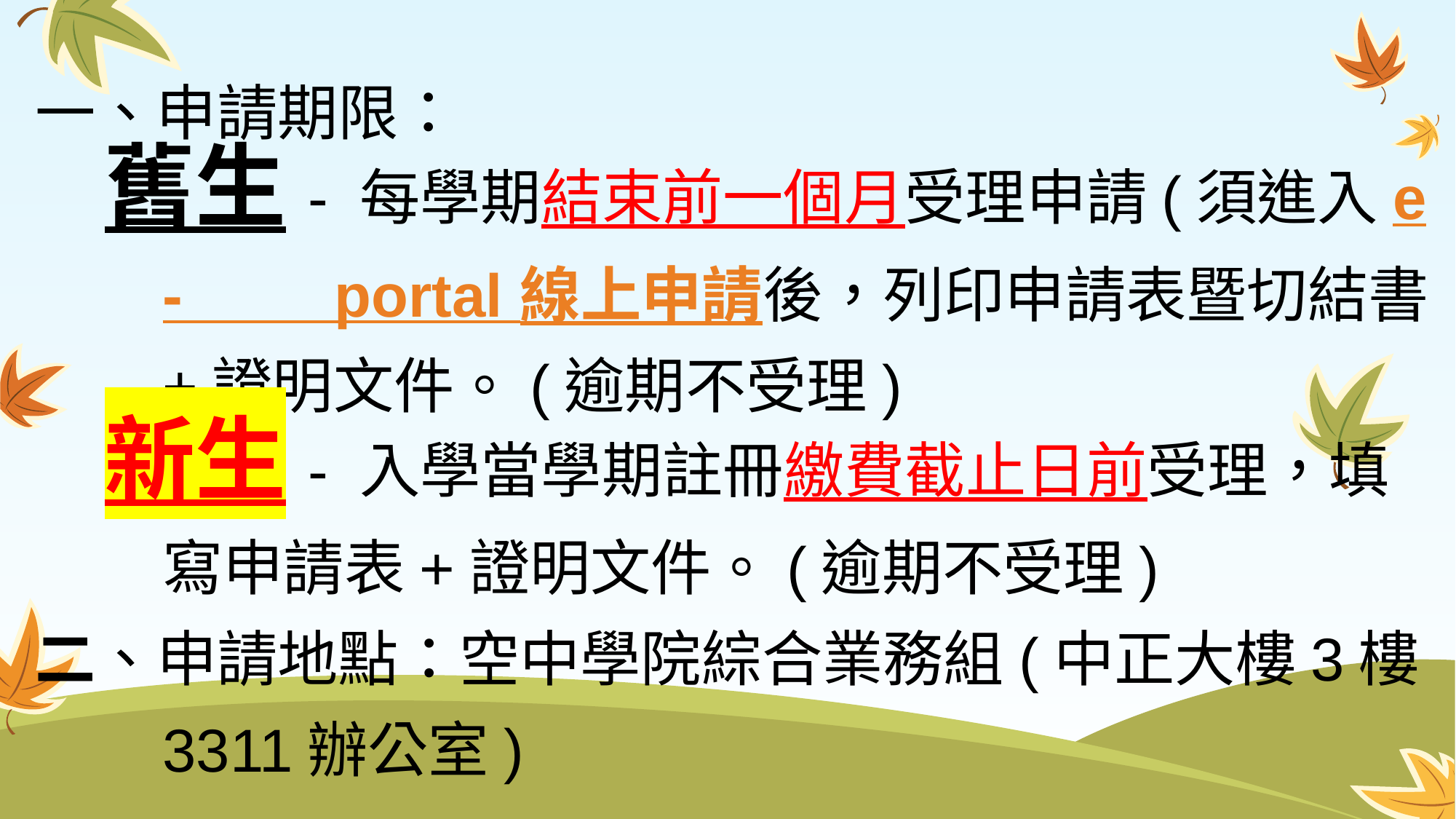

一、申請期限：
    舊生- 每學期結束前一個月受理申請(須進入e-         portal 線上申請後，列印申請表暨切結書+證明文件。(逾期不受理)
    新生- 入學當學期註冊繳費截止日前受理，填寫申請表+證明文件。(逾期不受理)
二、申請地點：空中學院綜合業務組(中正大樓3樓3311辦公室)